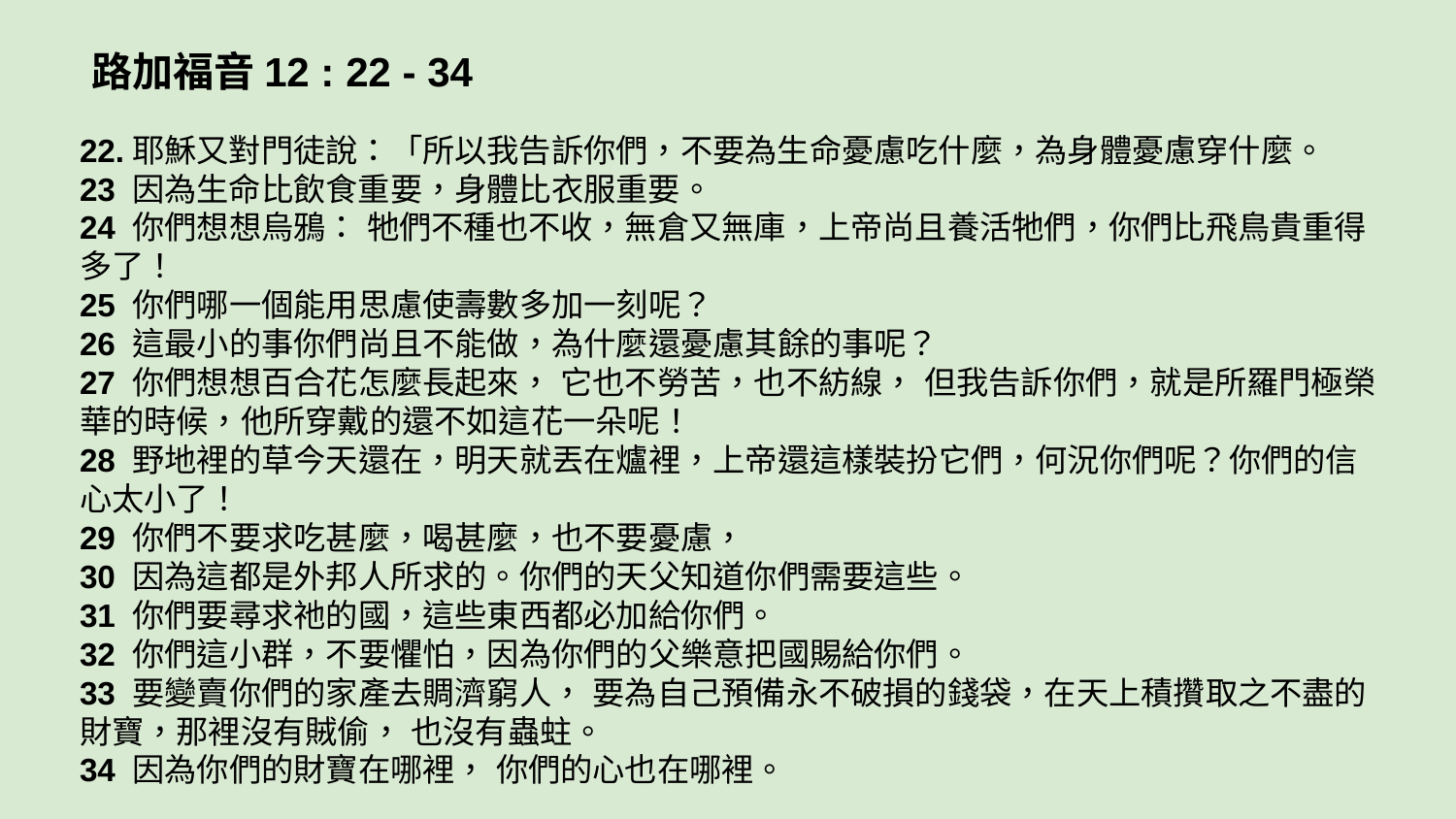

# 路加福音12 : 22 - 34
22.耶穌又對門徒說：「所以我告訴你們，不要為生命憂慮吃什麼，為身體憂慮穿什麼。
23 因為生命比飲食重要，身體比衣服重要。
24 你們想想烏鴉： 牠們不種也不收，無倉又無庫，上帝尚且養活牠們，你們比飛鳥貴重得多了！
25 你們哪一個能用思慮使壽數多加一刻呢？
26 這最小的事你們尚且不能做，為什麼還憂慮其餘的事呢？
27 你們想想百合花怎麼長起來， 它也不勞苦，也不紡線， 但我告訴你們，就是所羅門極榮華的時候，他所穿戴的還不如這花一朵呢！
28 野地裡的草今天還在，明天就丟在爐裡，上帝還這樣裝扮它們，何況你們呢？你們的信心太小了！
29 你們不要求吃甚麼，喝甚麼，也不要憂慮，
30 因為這都是外邦人所求的。你們的天父知道你們需要這些。
31 你們要尋求祂的國，這些東西都必加給你們。
32 你們這小群，不要懼怕，因為你們的父樂意把國賜給你們。
33 要變賣你們的家產去賙濟窮人， 要為自己預備永不破損的錢袋，在天上積攢取之不盡的財寶，那裡沒有賊偷， 也沒有蟲蛀。
34 因為你們的財寶在哪裡， 你們的心也在哪裡。